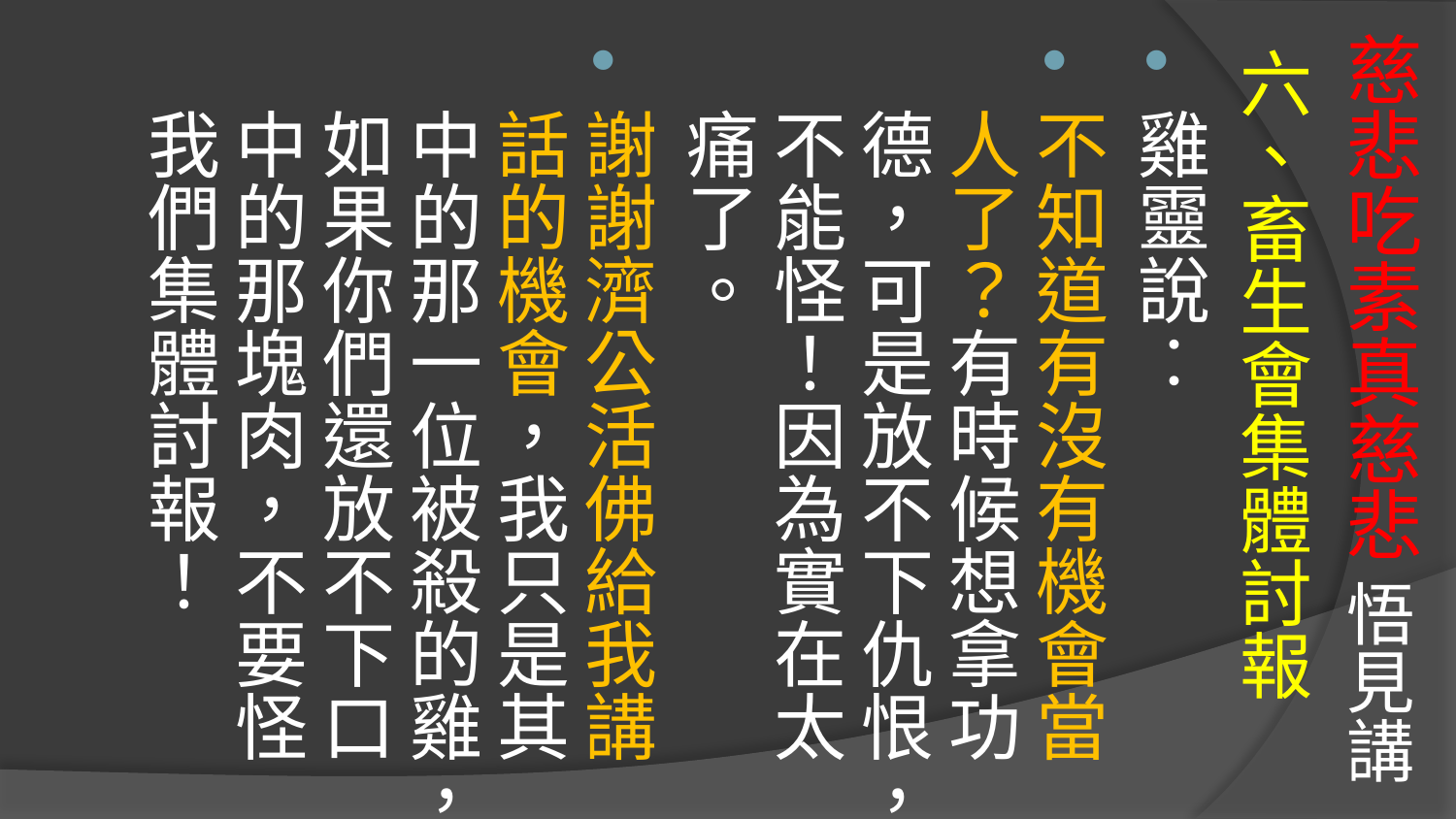

# 慈悲吃素真慈悲 悟見講
六、畜生會集體討報
雞靈說︰
不知道有沒有機會當人了？有時候想拿功德，可是放不下仇恨，不能怪！因為實在太痛了。
謝謝濟公活佛給我講話的機會，我只是其中的那一位被殺的雞，如果你們還放不下口中的那塊肉，不要怪我們集體討報！